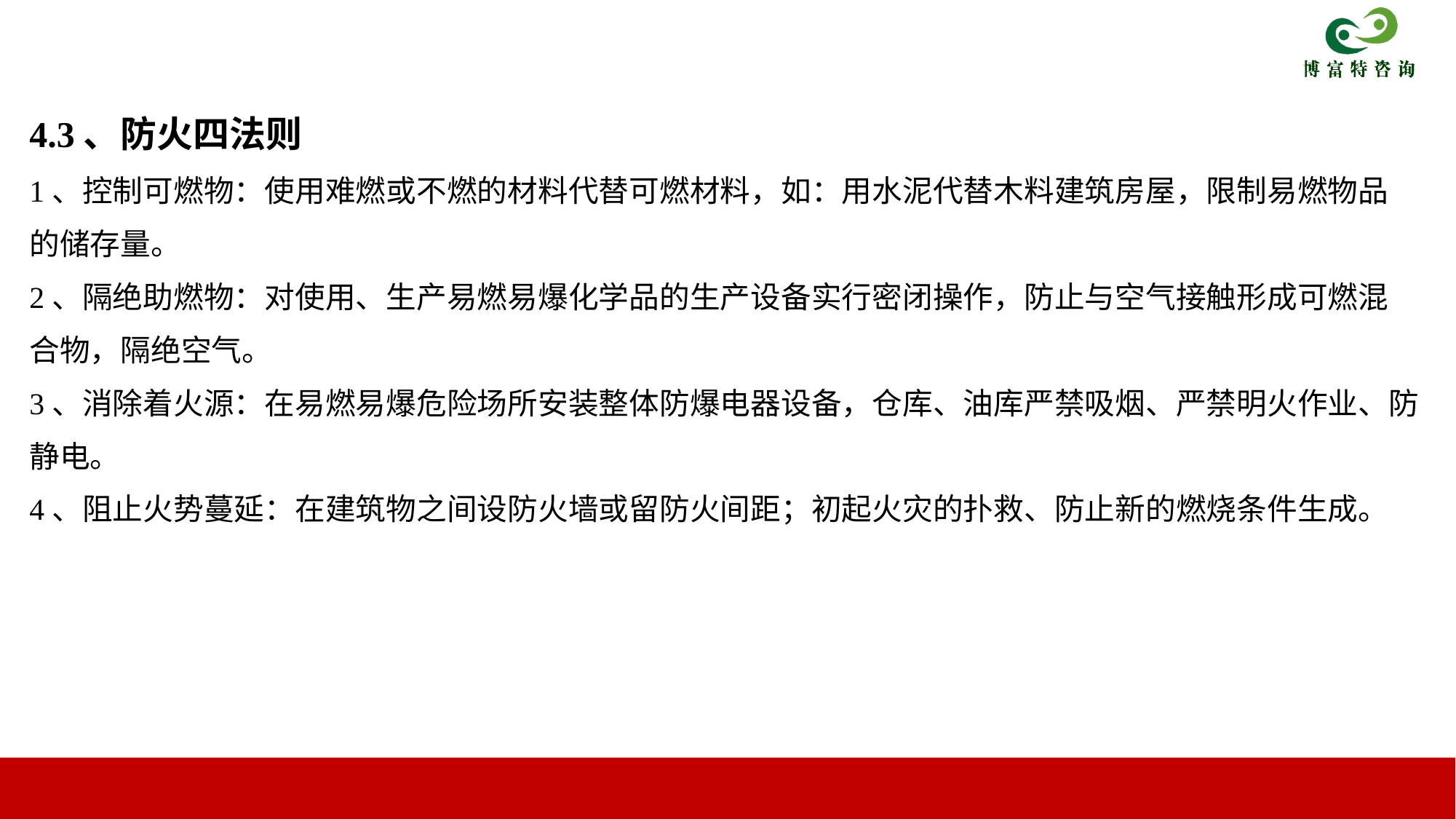

4.3、防火四法则
1、控制可燃物：使用难燃或不燃的材料代替可燃材料，如：用水泥代替木料建筑房屋，限制易燃物品
的储存量。
2、隔绝助燃物：对使用、生产易燃易爆化学品的生产设备实行密闭操作，防止与空气接触形成可燃混
合物，隔绝空气。
3、消除着火源：在易燃易爆危险场所安装整体防爆电器设备，仓库、油库严禁吸烟、严禁明火作业、防
静电。
4、阻止火势蔓延：在建筑物之间设防火墙或留防火间距；初起火灾的扑救、防止新的燃烧条件生成。